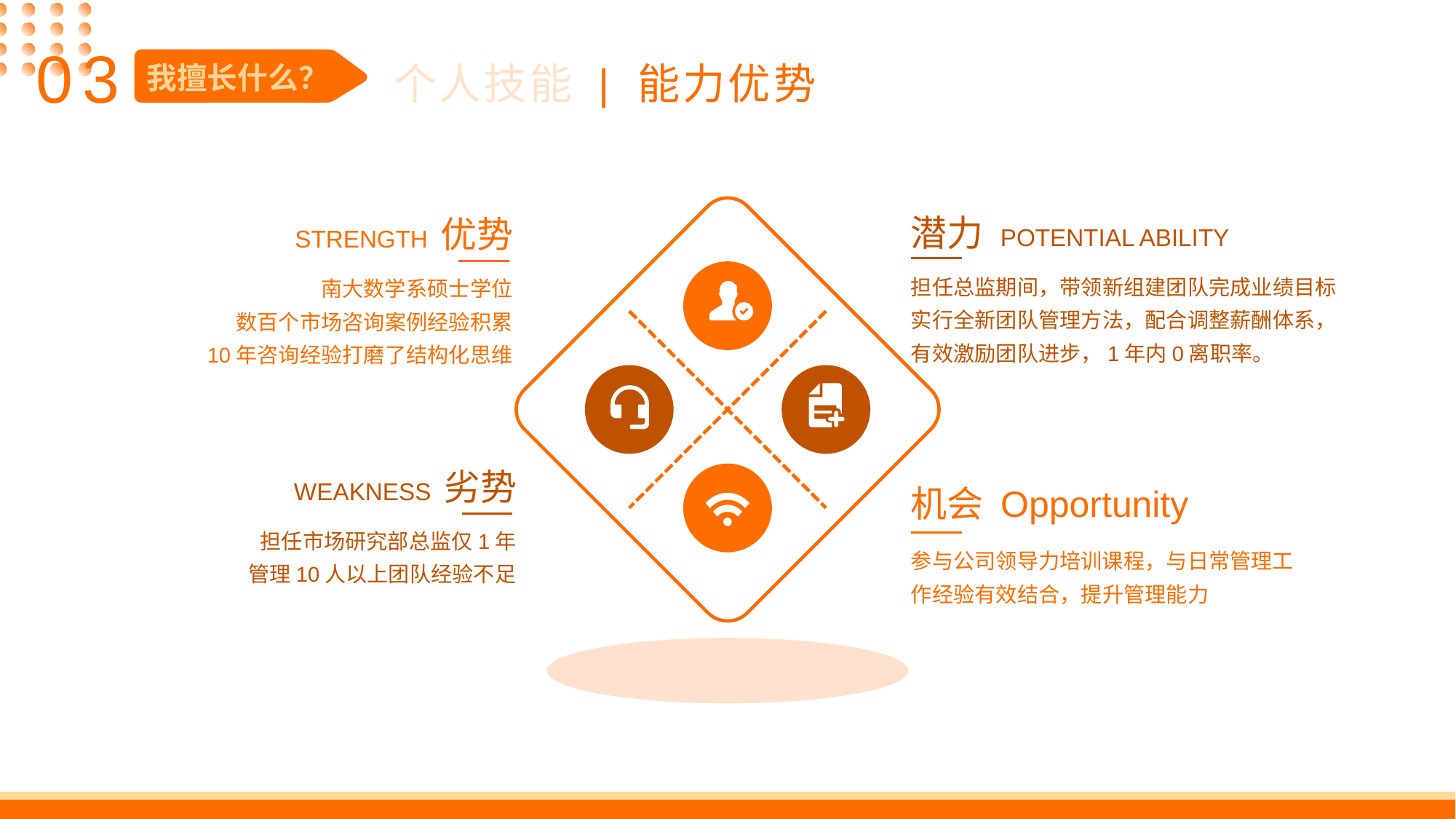

03
个人技能 | 能力优势
我擅长什么？
潜力 POTENTIAL ABILITY
STRENGTH 优势

担任总监期间，带领新组建团队完成业绩目标
实行全新团队管理方法，配合调整薪酬体系，有效激励团队进步，1年内0离职率。
南大数学系硕士学位
数百个市场咨询案例经验积累
10年咨询经验打磨了结构化思维

WEAKNESS 劣势

机会 Opportunity

担任市场研究部总监仅1年
管理10人以上团队经验不足
参与公司领导力培训课程，与日常管理工作经验有效结合，提升管理能力